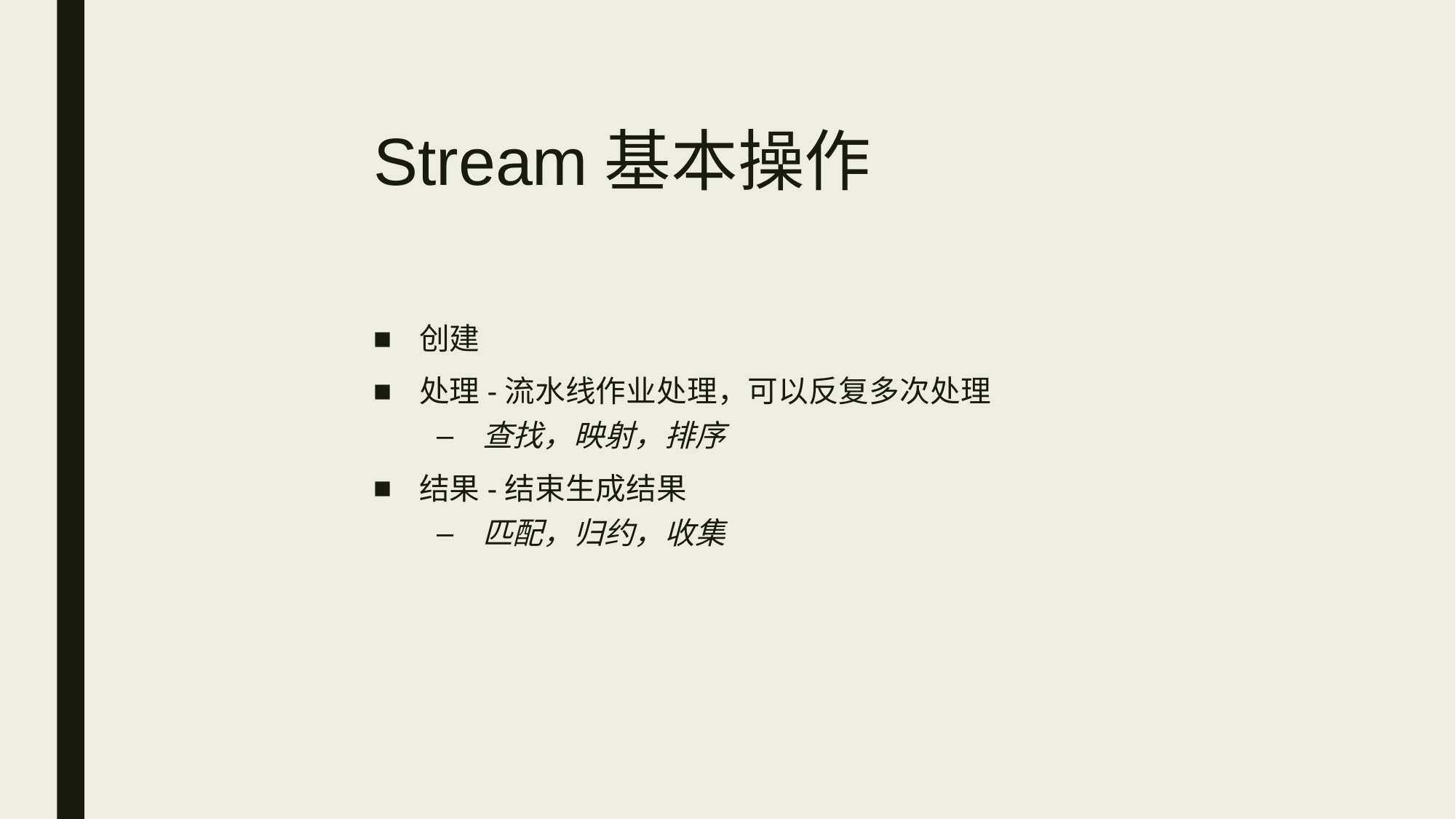

# Stream基本操作
创建
处理-流水线作业处理，可以反复多次处理
查找，映射，排序
结果-结束生成结果
匹配，归约，收集